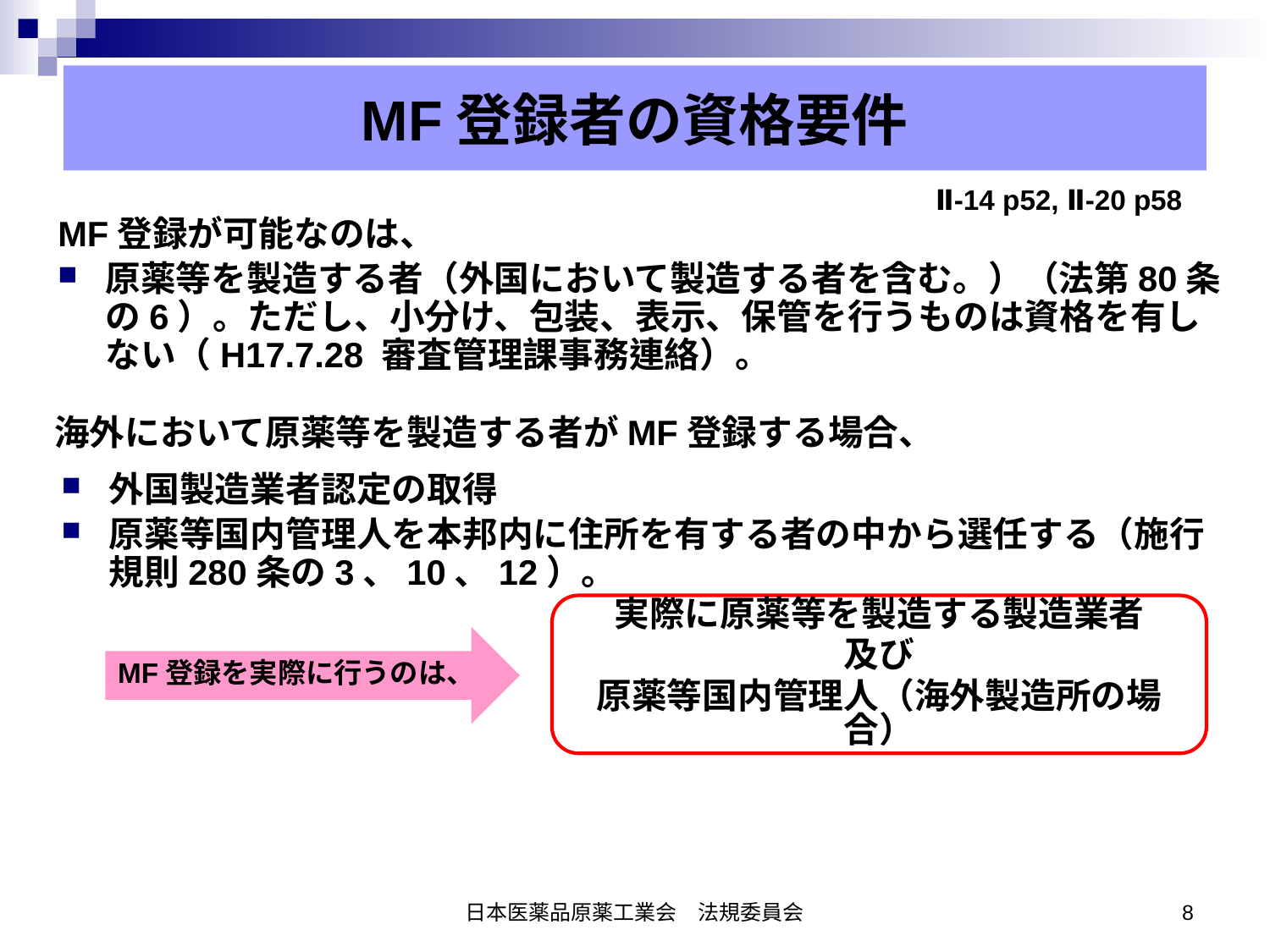

MF登録者の資格要件
Ⅱ-14 p52, Ⅱ-20 p58
MF登録が可能なのは、
原薬等を製造する者（外国において製造する者を含む。）（法第80条の6）。ただし、小分け、包装、表示、保管を行うものは資格を有しない（H17.7.28 審査管理課事務連絡）。
海外において原薬等を製造する者がMF登録する場合、
外国製造業者認定の取得
原薬等国内管理人を本邦内に住所を有する者の中から選任する（施行規則280条の3、10、12）。
実際に原薬等を製造する製造業者
及び
原薬等国内管理人（海外製造所の場合）
MF登録を実際に行うのは、
日本医薬品原薬工業会　法規委員会
8